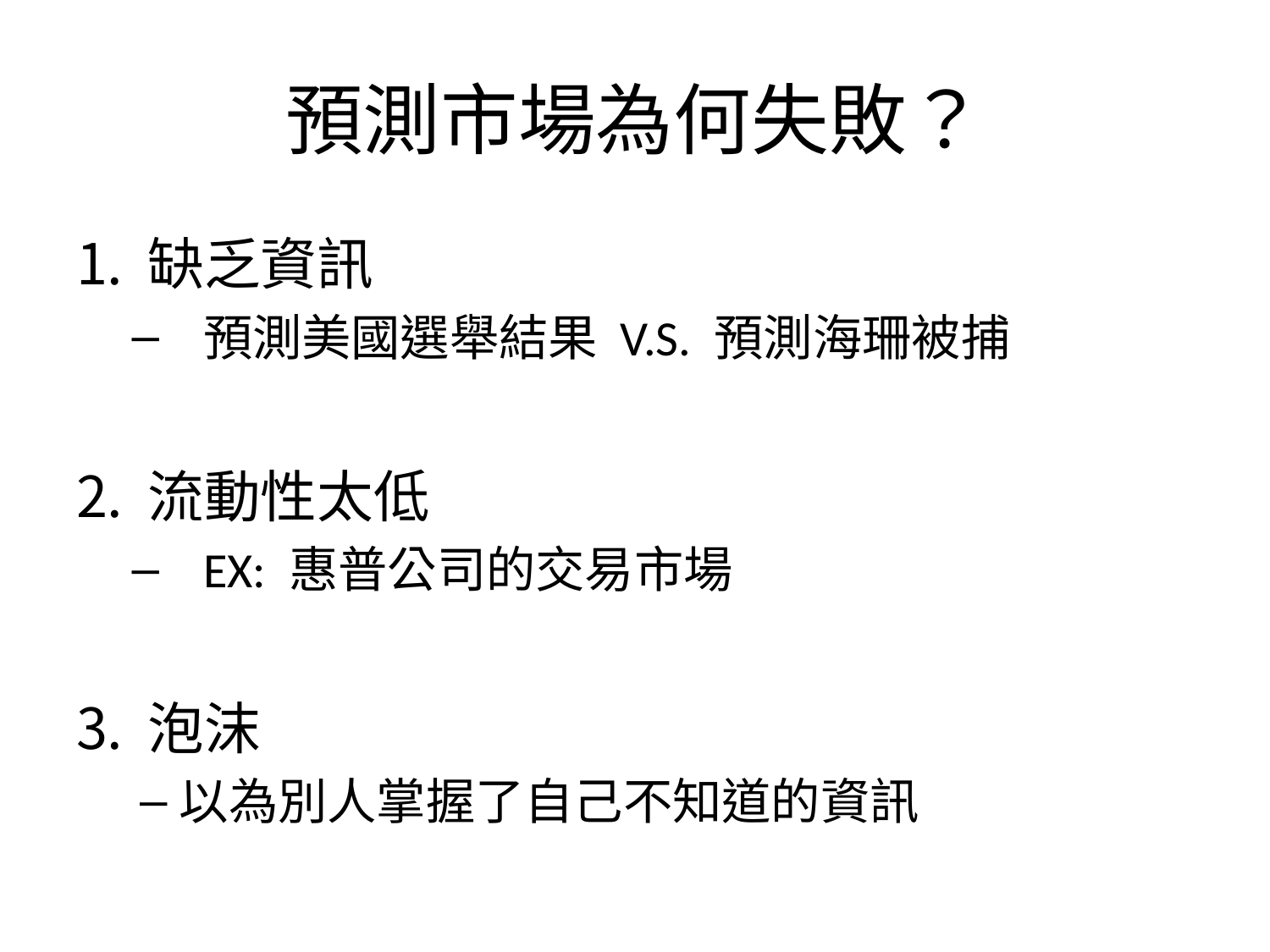

# 預測市場為何失敗？
缺乏資訊
預測美國選舉結果 V.S. 預測海珊被捕

流動性太低
EX: 惠普公司的交易市場

泡沫
以為別人掌握了自己不知道的資訊